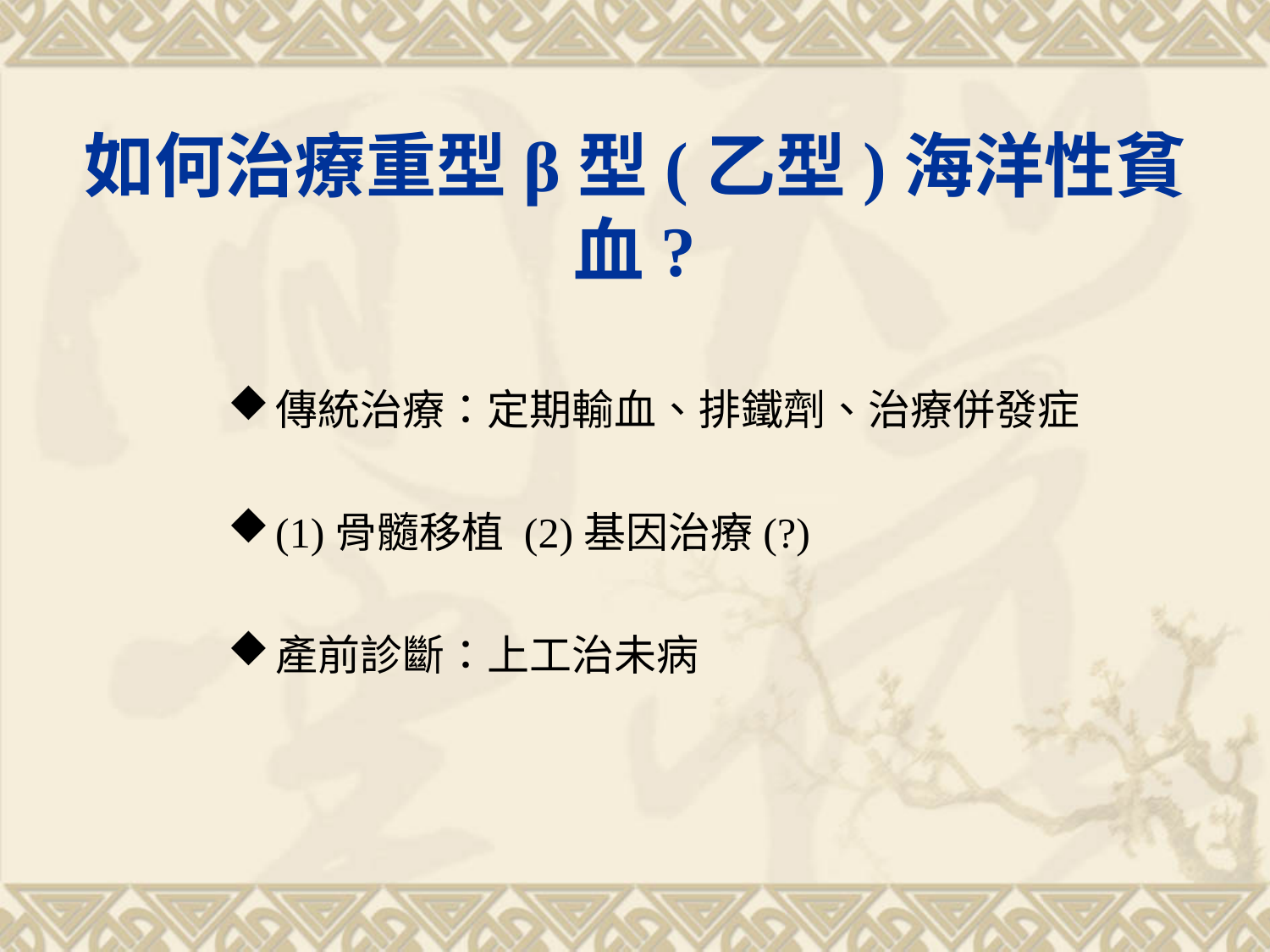

# 如何治療重型β型(乙型)海洋性貧血?
傳統治療：定期輸血、排鐵劑、治療併發症
(1)骨髓移植 (2)基因治療(?)
產前診斷：上工治未病